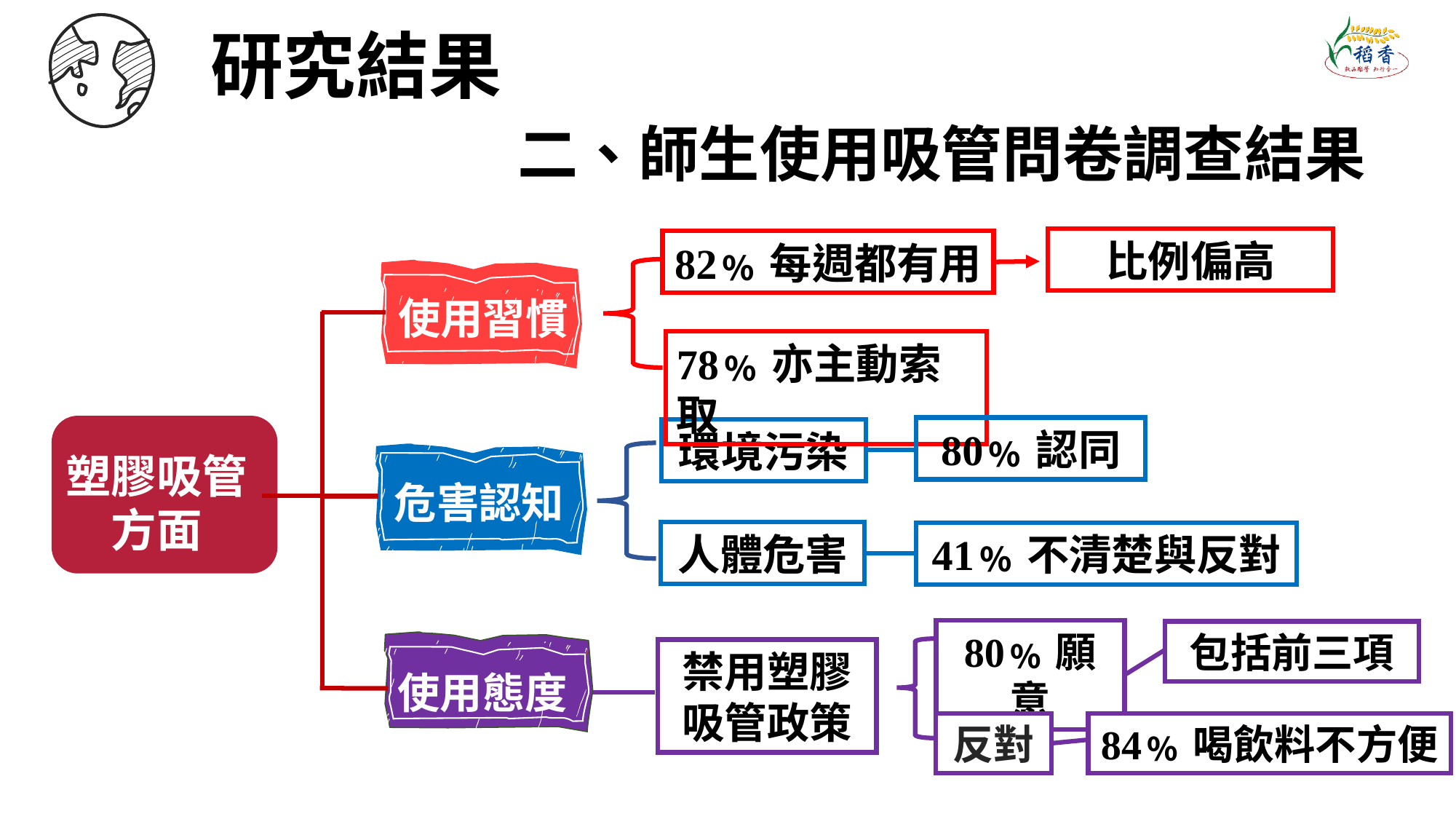

研究結果

二、師生使用吸管問卷調查結果

比例偏高
82﹪每週都有用

使用習慣

78﹪亦主動索取

80﹪認同
環境污染
塑膠吸管
方面

危害認知

人體危害
41﹪不清楚與反對
80﹪願意
包括前三項

使用態度

禁用塑膠吸管政策
84﹪喝飲料不方便
反對